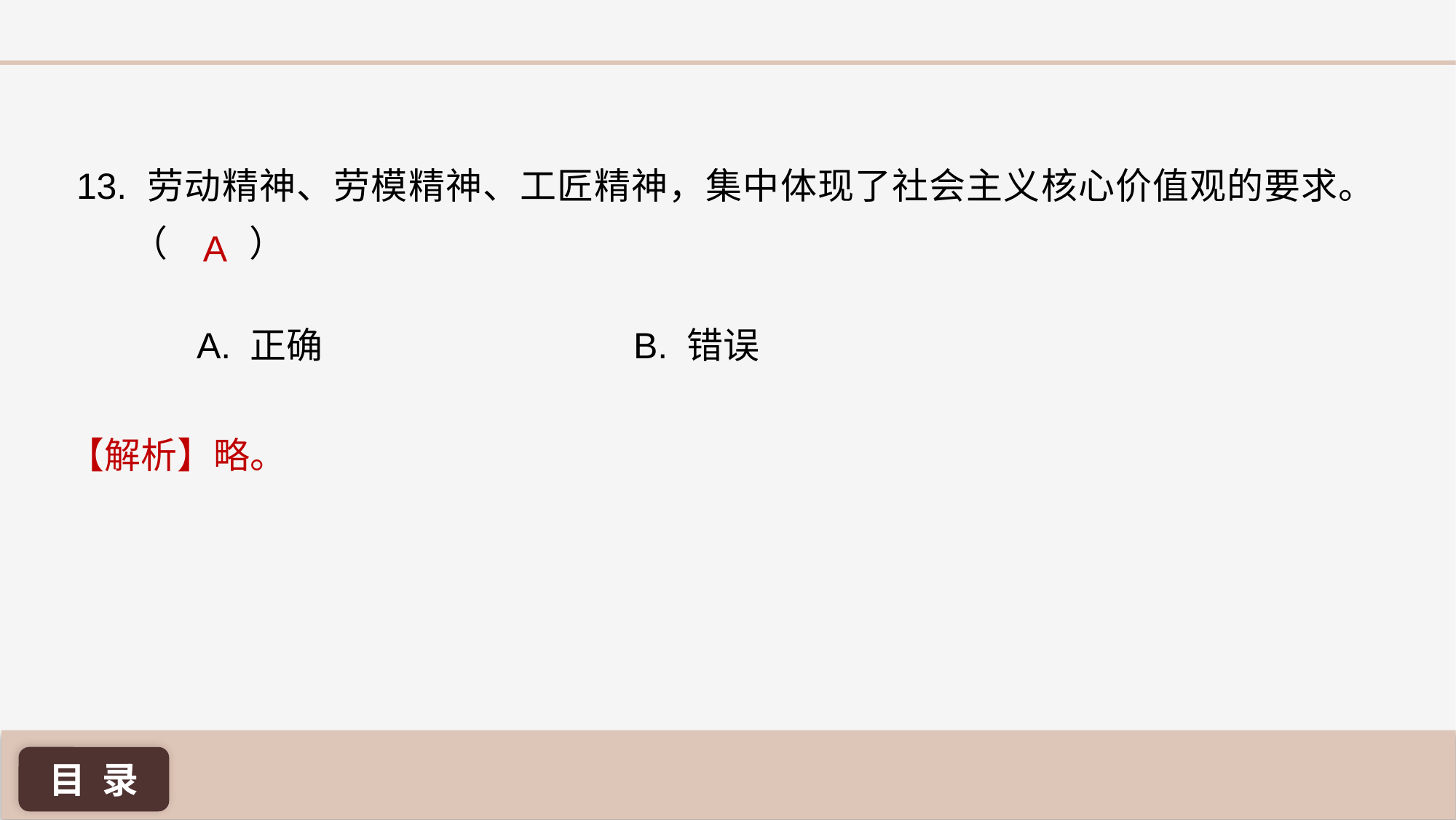

13. 劳动精神、劳模精神、工匠精神，集中体现了社会主义核心价值观的要求。（          ）
A
A. 正确 			B. 错误
【解析】略。